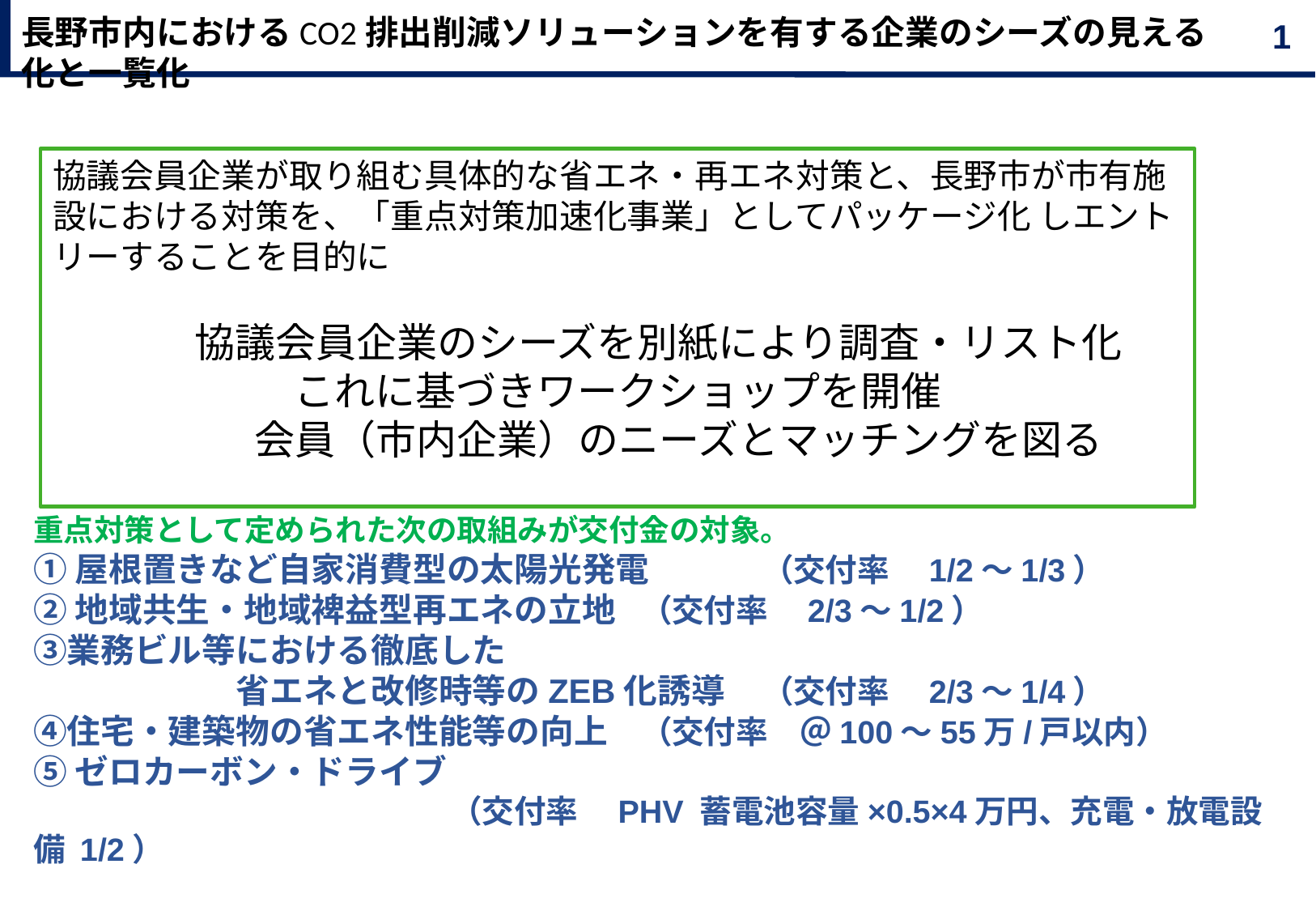

長野市内におけるCO2排出削減ソリューションを有する企業のシーズの見える化と一覧化
1
協議会員企業が取り組む具体的な省エネ・再エネ対策と、長野市が市有施設における対策を、「重点対策加速化事業」としてパッケージ化 しエントリーすることを目的に

　　協議会員企業のシーズを別紙により調査・リスト化
これに基づきワークショップを開催
　　　会員（市内企業）のニーズとマッチングを図る

重点対策として定められた次の取組みが交付金の対象。
①屋根置きなど自家消費型の太陽光発電	（交付率　1/2～1/3）
②地域共生・地域裨益型再エネの立地	（交付率　2/3～1/2）
③業務ビル等における徹底した
　　　　　　省エネと改修時等のZEB化誘導 	（交付率　2/3～1/4）
④住宅・建築物の省エネ性能等の向上	（交付率　＠100～55万/戸以内）
⑤ゼロカーボン・ドライブ
　　　　　　　　　　　         （交付率　PHV 蓄電池容量×0.5×4万円、充電・放電設備 1/2）